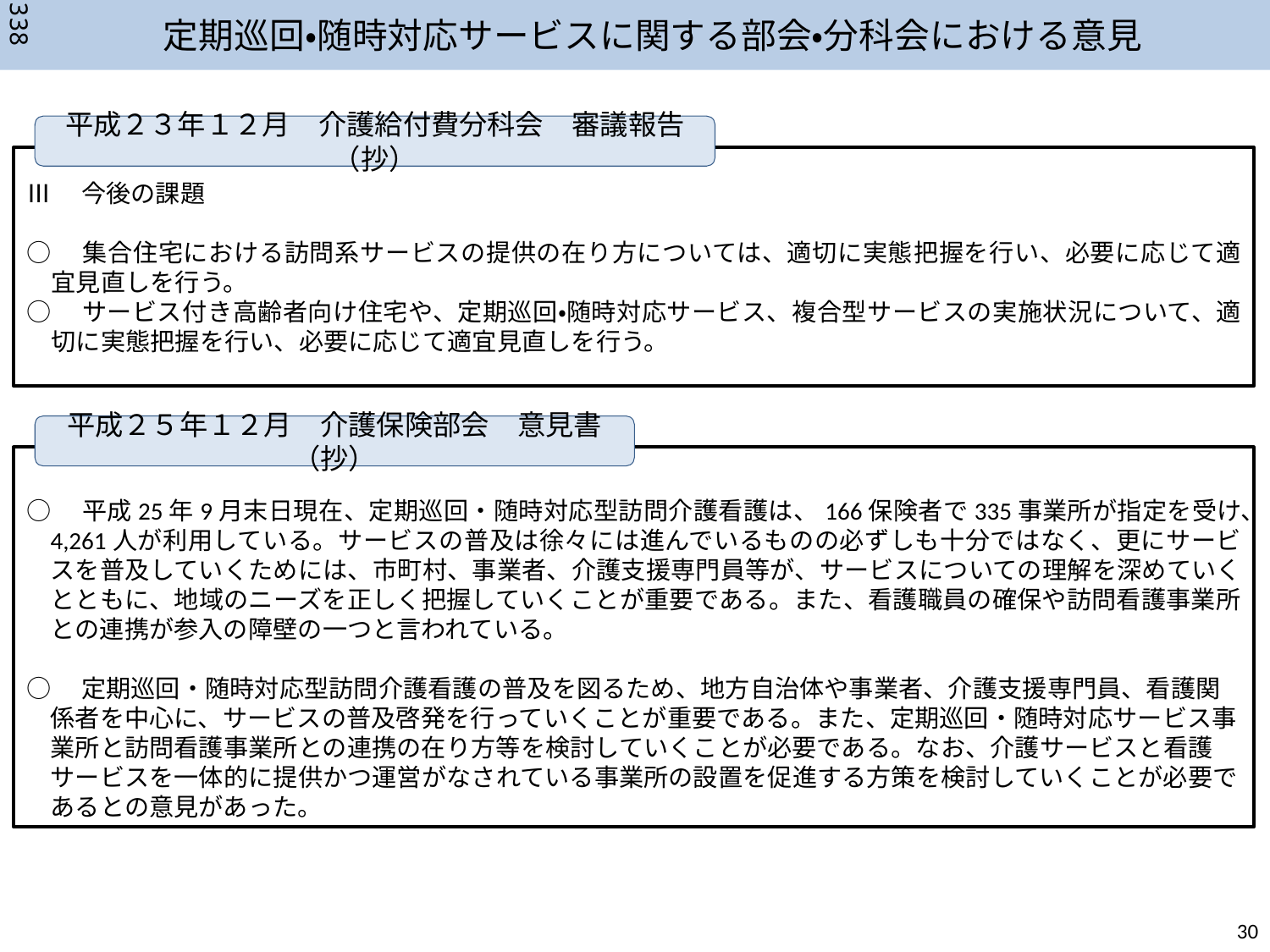

定期巡回・随時対応サービスに関する部会・分科会における意見
338
平成２３年１２月　介護給付費分科会　審議報告（抄）
Ⅲ　今後の課題

○　集合住宅における訪問系サービスの提供の在り方については、適切に実態把握を行い、必要に応じて適宜見直しを行う。
○　サービス付き高齢者向け住宅や、定期巡回・随時対応サービス、複合型サービスの実施状況について、適切に実態把握を行い、必要に応じて適宜見直しを行う。
平成２５年１２月　介護保険部会　意見書（抄）

○　平成25年9月末日現在、定期巡回・随時対応型訪問介護看護は、166保険者で335事業所が指定を受け、4,261人が利用している。サービスの普及は徐々には進んでいるものの必ずしも十分ではなく、更にサービスを普及していくためには、市町村、事業者、介護支援専門員等が、サービスについての理解を深めていくとともに、地域のニーズを正しく把握していくことが重要である。また、看護職員の確保や訪問看護事業所との連携が参入の障壁の一つと言われている。

○　定期巡回・随時対応型訪問介護看護の普及を図るため、地方自治体や事業者、介護支援専門員、看護関係者を中心に、サービスの普及啓発を行っていくことが重要である。また、定期巡回・随時対応サービス事業所と訪問看護事業所との連携の在り方等を検討していくことが必要である。なお、介護サービスと看護サービスを一体的に提供かつ運営がなされている事業所の設置を促進する方策を検討していくことが必要であるとの意見があった。

30